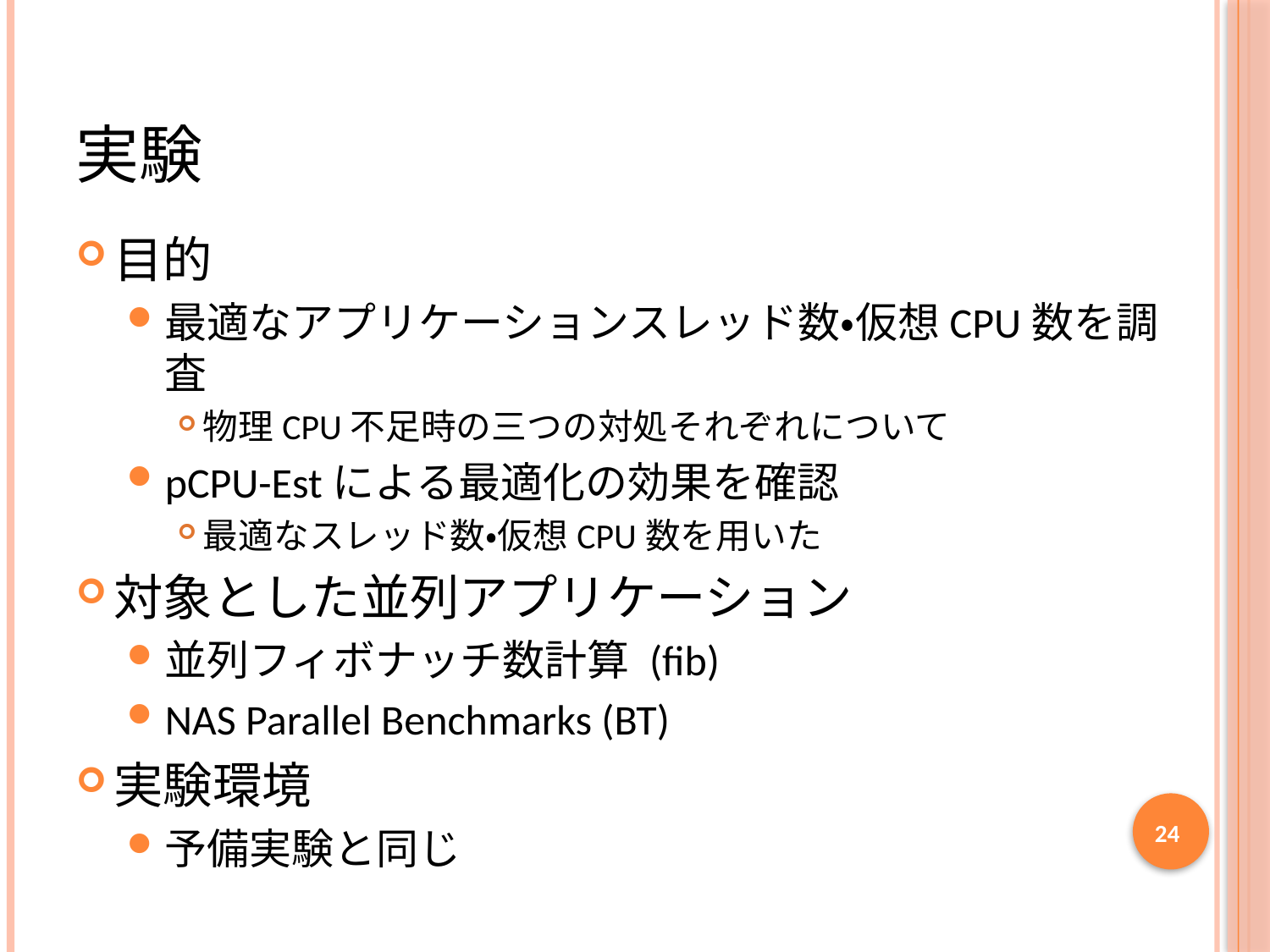

# 実験
目的
最適なアプリケーションスレッド数・仮想CPU数を調査
物理CPU不足時の三つの対処それぞれについて
pCPU-Estによる最適化の効果を確認
最適なスレッド数・仮想CPU数を用いた
対象とした並列アプリケーション
並列フィボナッチ数計算 (fib)
NAS Parallel Benchmarks (BT)
実験環境
予備実験と同じ
24